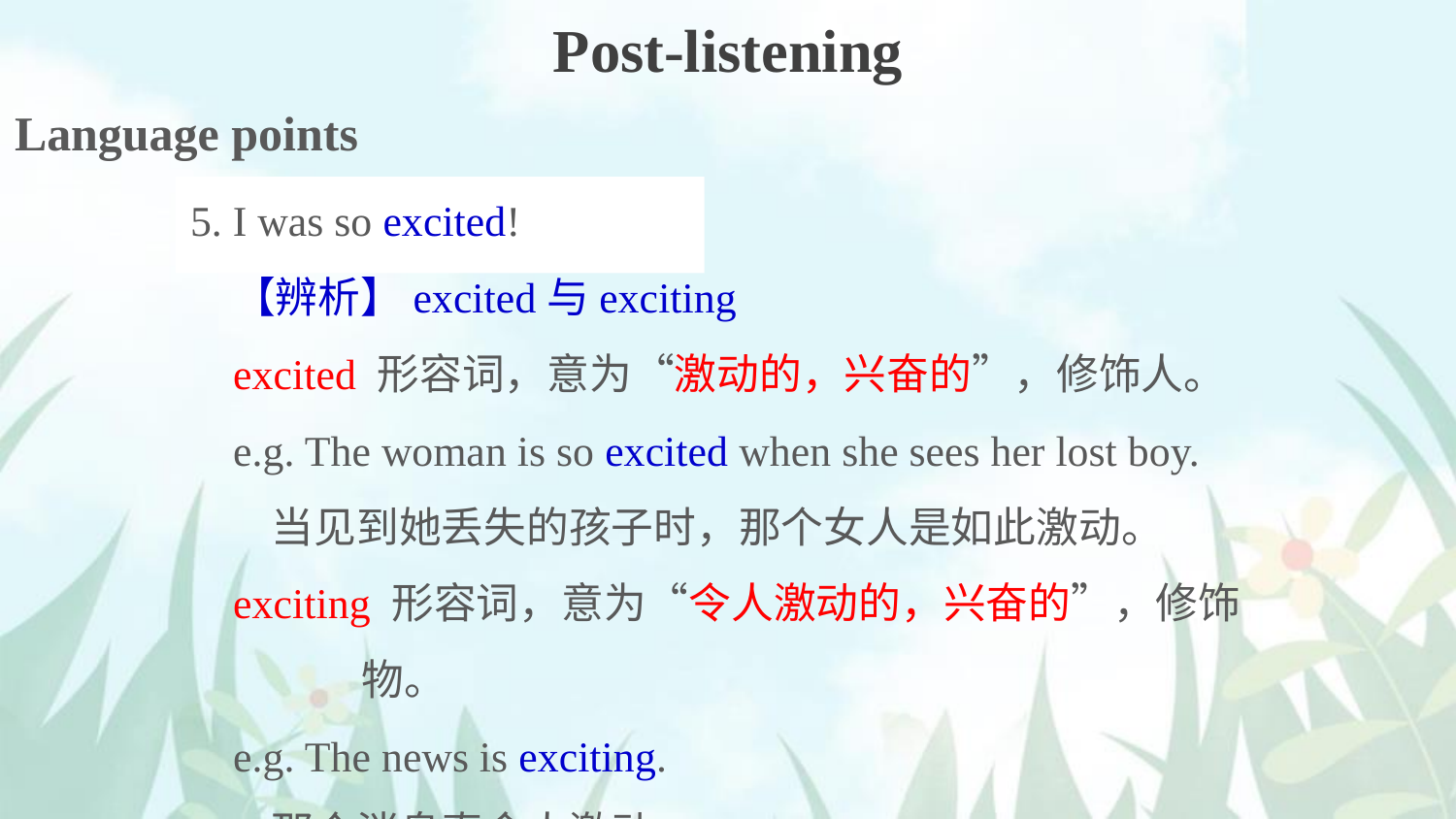

Post-listening
Language points

5. I was so excited!
【辨析】excited与exciting
excited 形容词，意为“激动的，兴奋的”，修饰人。
e.g. The woman is so excited when she sees her lost boy.
   当见到她丢失的孩子时，那个女人是如此激动。
exciting 形容词，意为“令人激动的，兴奋的”，修饰物。
e.g. The news is exciting.
   那个消息真令人激动。